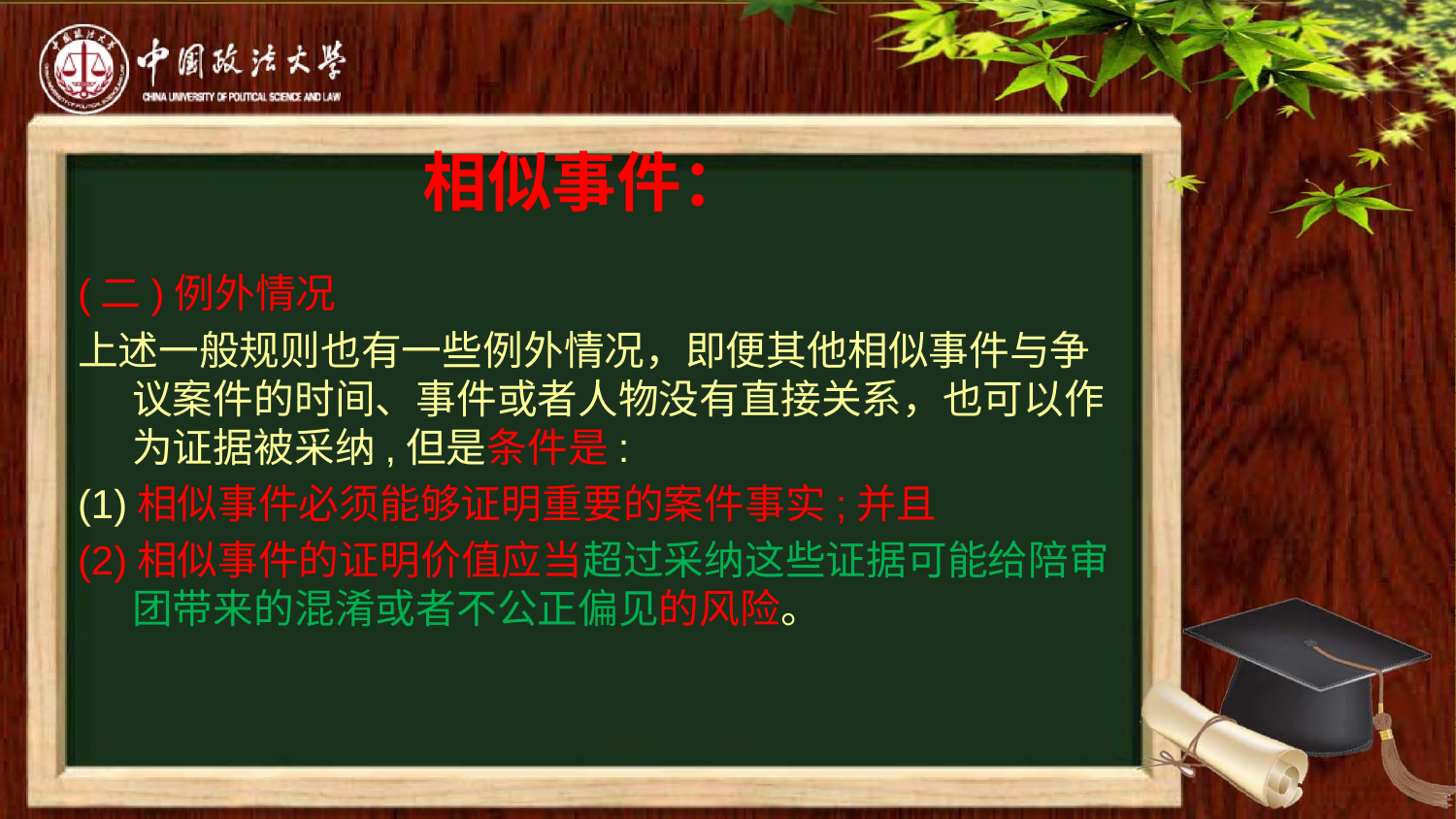

# 相似事件：
(二)例外情况
上述一般规则也有一些例外情况，即便其他相似事件与争议案件的时间、事件或者人物没有直接关系，也可以作为证据被采纳,但是条件是:
(1)相似事件必须能够证明重要的案件事实;并且
(2)相似事件的证明价值应当超过采纳这些证据可能给陪审团带来的混淆或者不公正偏见的风险。